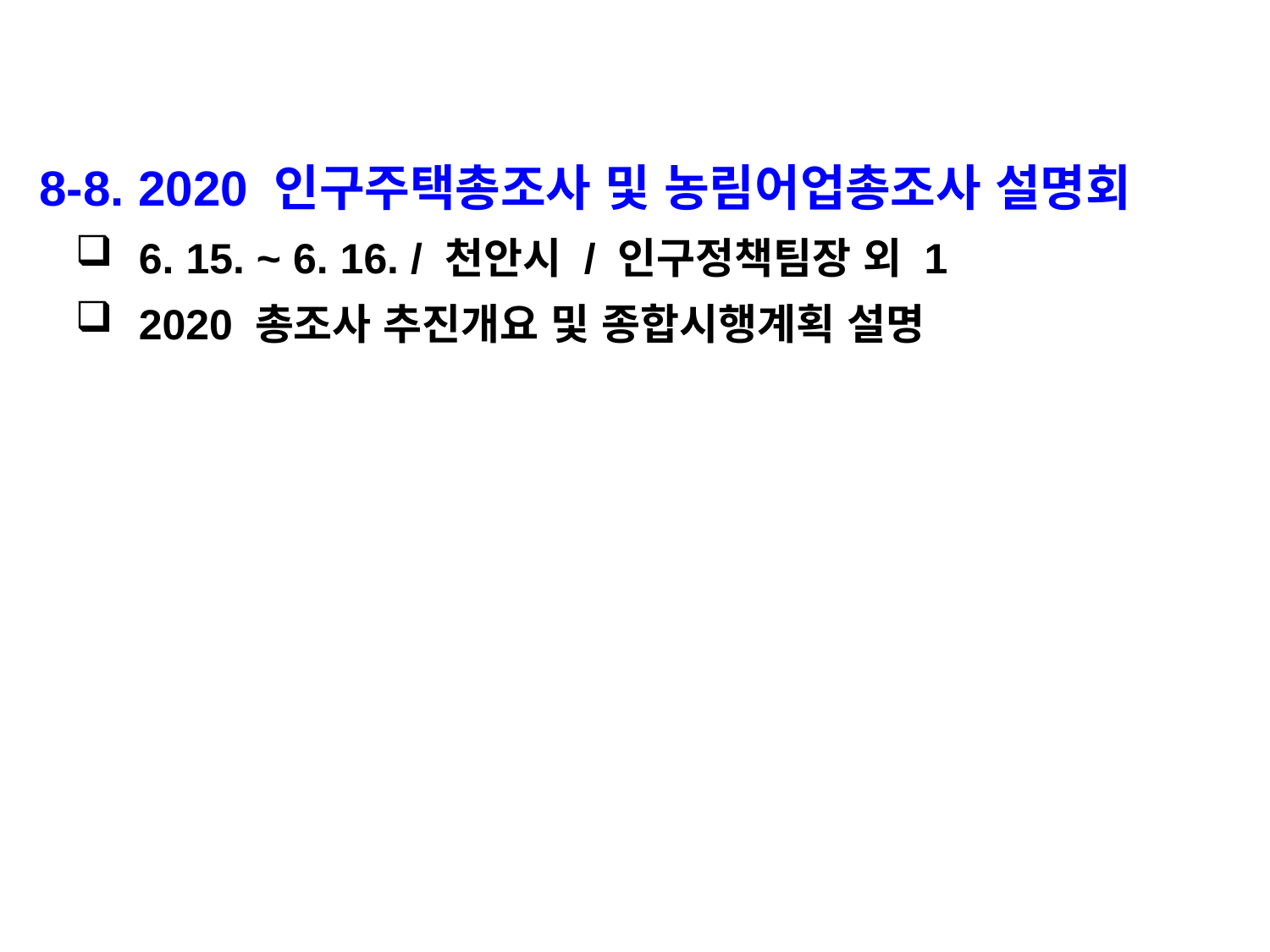

8-8. 2020 인구주택총조사 및 농림어업총조사 설명회
6. 15. ~ 6. 16. / 천안시 / 인구정책팀장 외 1
2020 총조사 추진개요 및 종합시행계획 설명